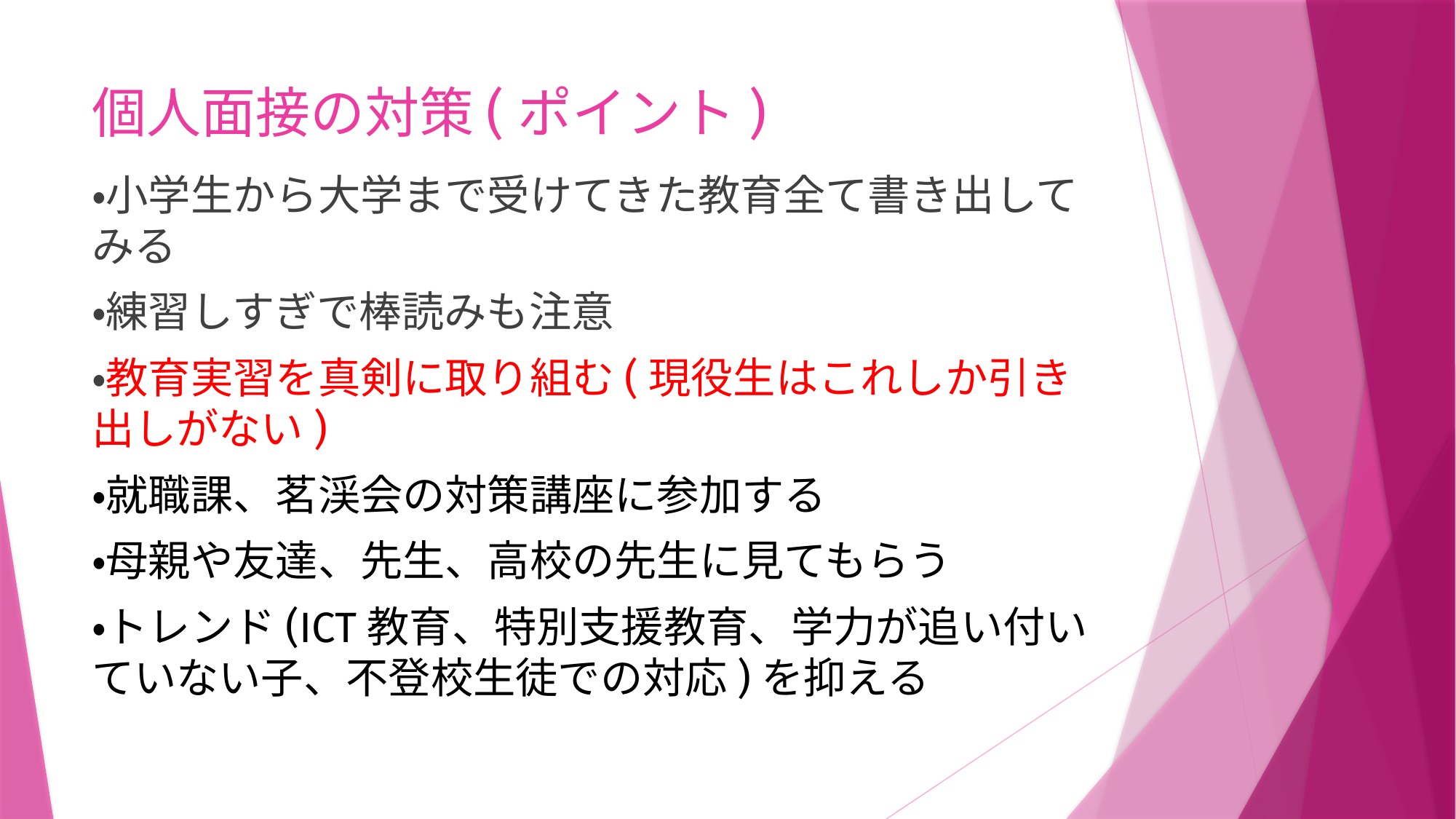

# 個人面接の対策(ポイント)
・小学生から大学まで受けてきた教育全て書き出してみる
・練習しすぎで棒読みも注意
・教育実習を真剣に取り組む(現役生はこれしか引き出しがない)
・就職課、茗渓会の対策講座に参加する
・母親や友達、先生、高校の先生に見てもらう
・トレンド(ICT教育、特別支援教育、学力が追い付いていない子、不登校生徒での対応)を抑える